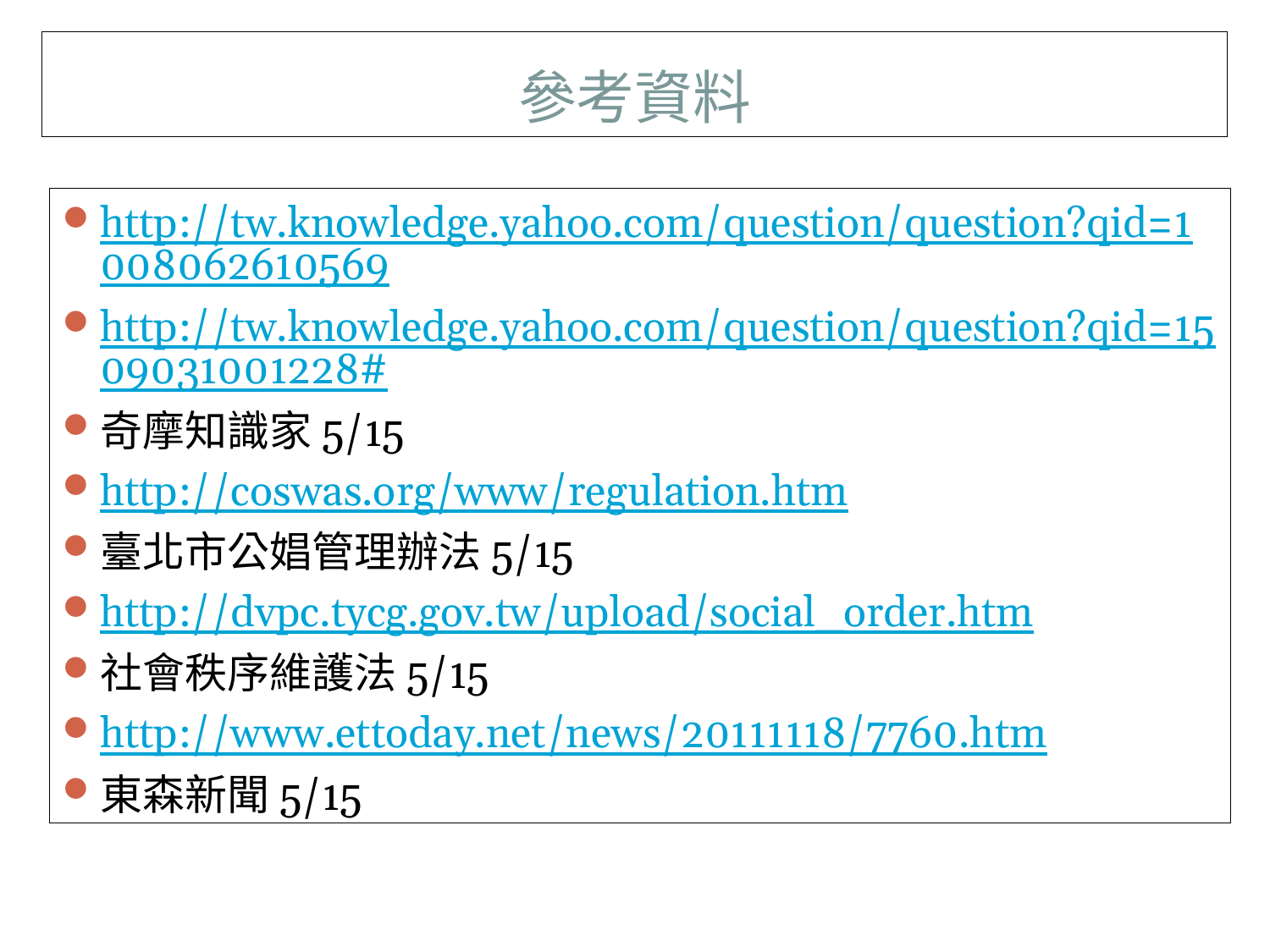

參考資料
http://tw.knowledge.yahoo.com/question/question?qid=1008062610569
http://tw.knowledge.yahoo.com/question/question?qid=1509031001228#
奇摩知識家5/15
http://coswas.org/www/regulation.htm
臺北市公娼管理辦法5/15
http://dvpc.tycg.gov.tw/upload/social_order.htm
社會秩序維護法5/15
http://www.ettoday.net/news/20111118/7760.htm
東森新聞5/15